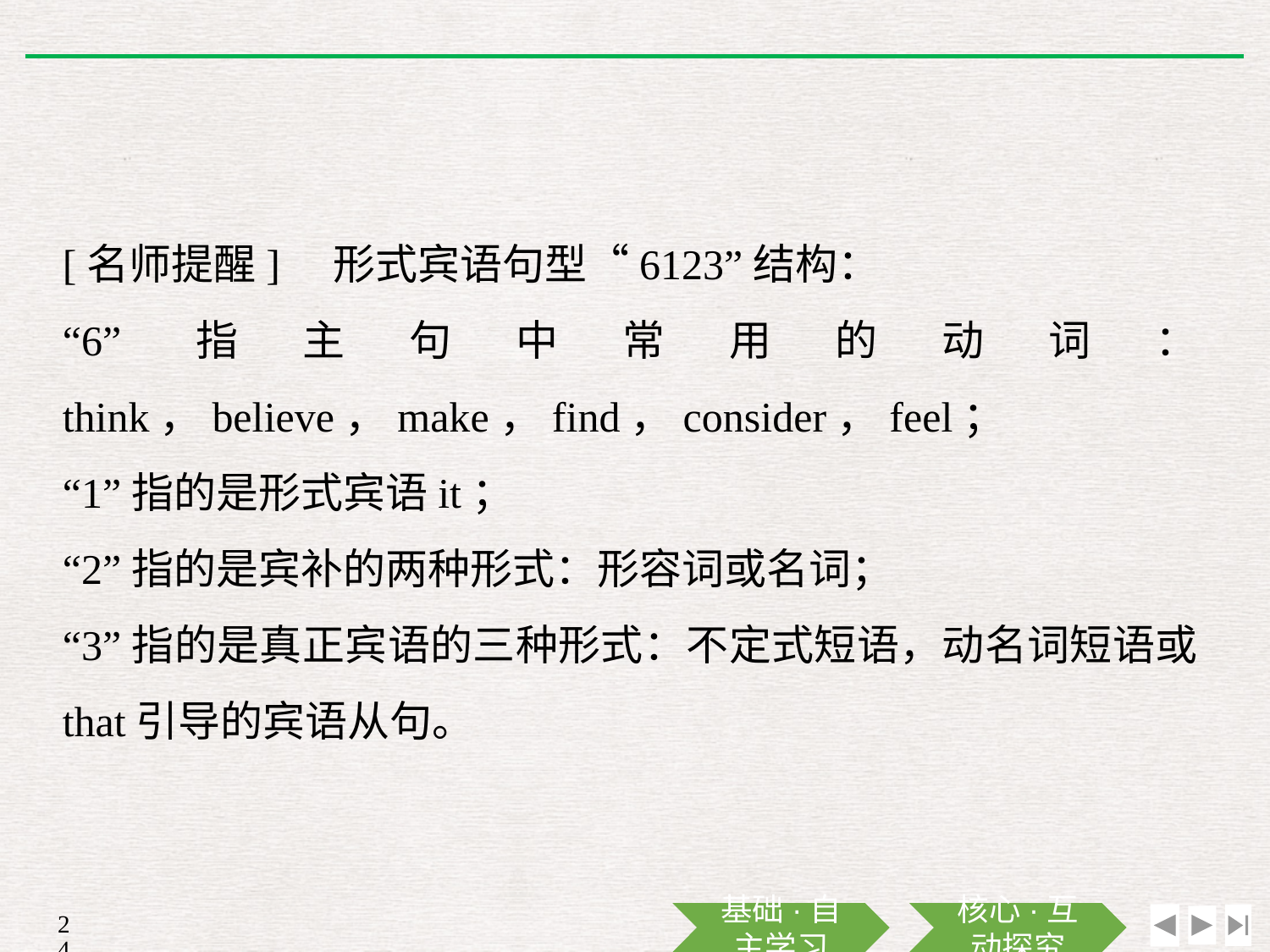

[名师提醒]　形式宾语句型“6123”结构：
“6”指主句中常用的动词：think，believe，make，find，consider，feel；
“1”指的是形式宾语it；
“2”指的是宾补的两种形式：形容词或名词；
“3”指的是真正宾语的三种形式：不定式短语，动名词短语或that引导的宾语从句。